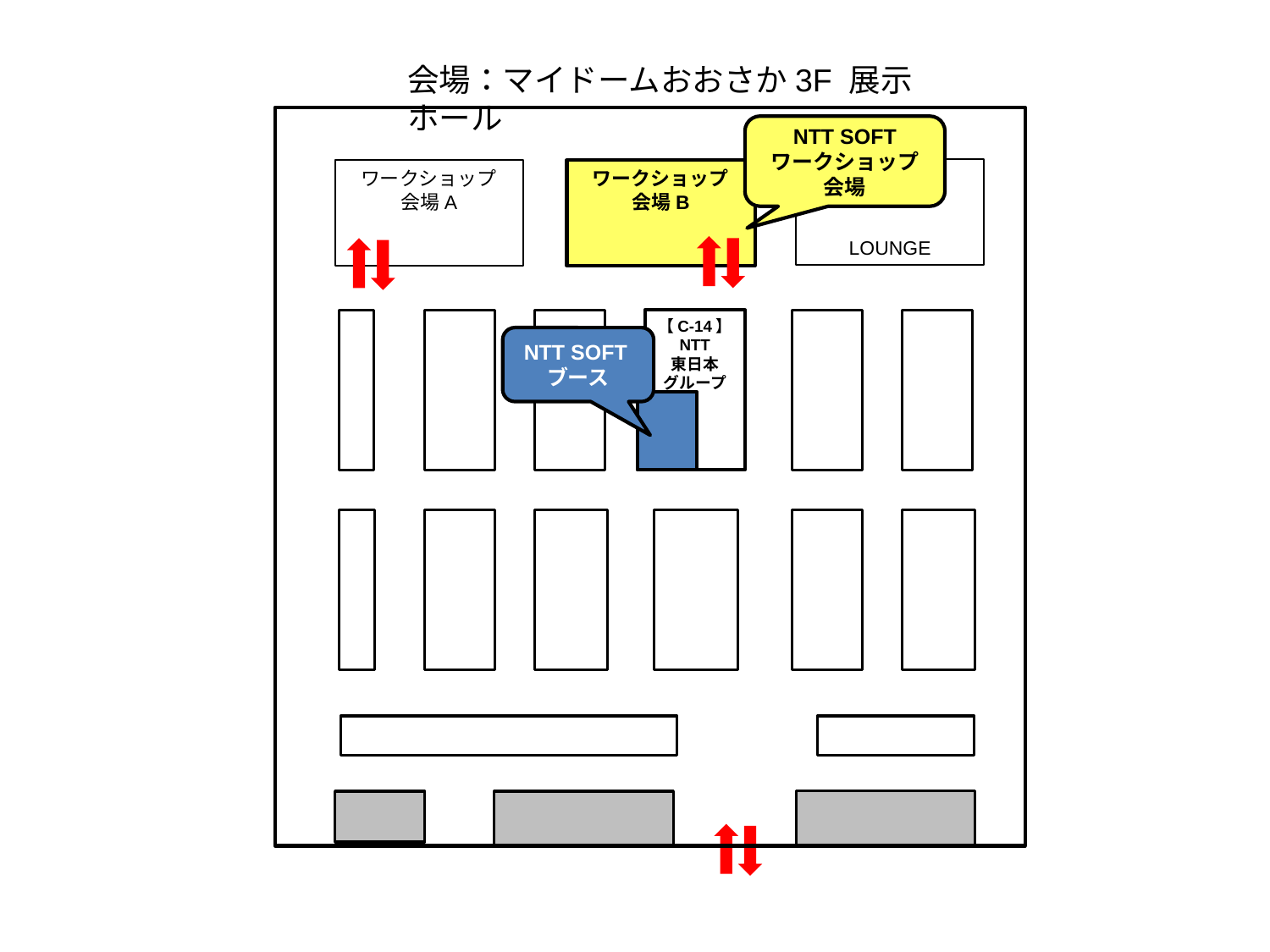

会場：マイドームおおさか3F 展示ホール

NTT SOFT
ワークショップ会場

LOUNGE
ワークショップ
会場A
ワークショップ
会場B

【C-14】
NTT
東日本
グループ

NTT SOFTブース